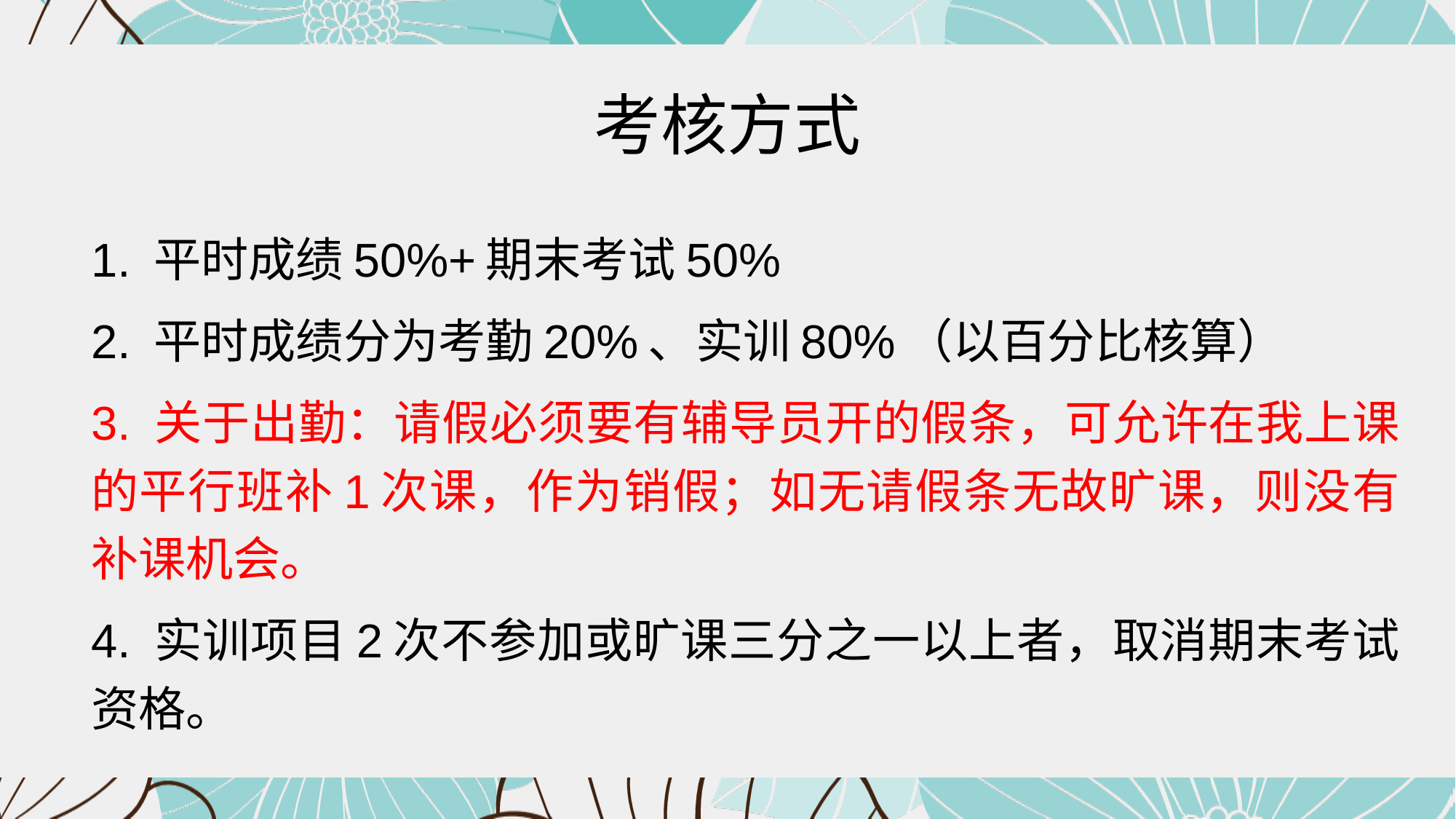

# 考核方式
1. 平时成绩50%+期末考试50%
2. 平时成绩分为考勤20%、实训80%（以百分比核算）
3. 关于出勤：请假必须要有辅导员开的假条，可允许在我上课的平行班补1次课，作为销假；如无请假条无故旷课，则没有补课机会。
4. 实训项目2次不参加或旷课三分之一以上者，取消期末考试资格。